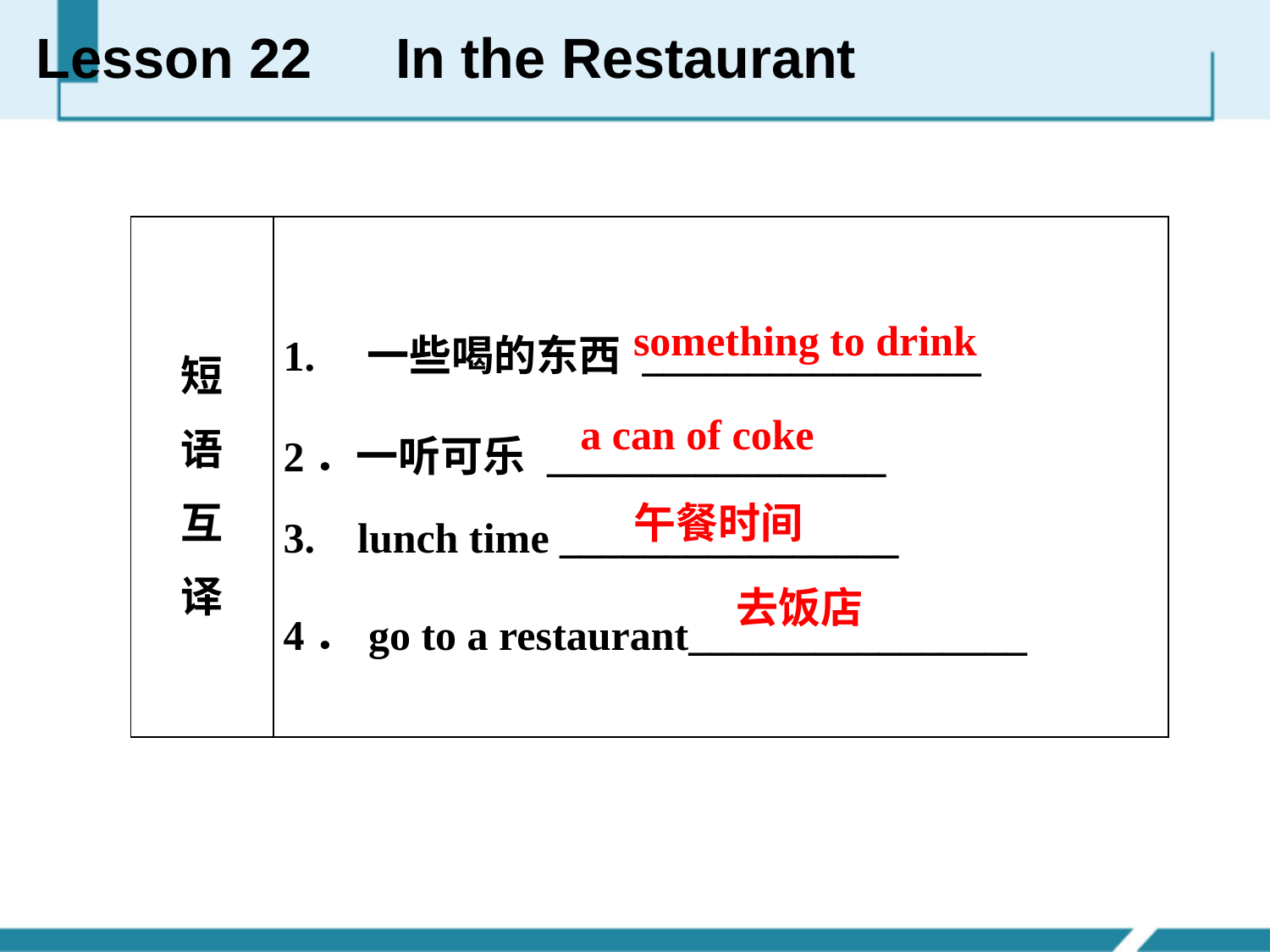

Lesson 22　In the Restaurant
| 短 语 互 译 | 1. 一些喝的东西 \_\_\_\_\_\_\_\_\_\_\_\_\_\_\_\_ 2．一听可乐 \_\_\_\_\_\_\_\_\_\_\_\_\_\_\_\_ 3. lunch time \_\_\_\_\_\_\_\_\_\_\_\_\_\_\_\_ 4．go to a restaurant\_\_\_\_\_\_\_\_\_\_\_\_\_\_\_\_ |
| --- | --- |
something to drink
a can of coke
午餐时间
去饭店